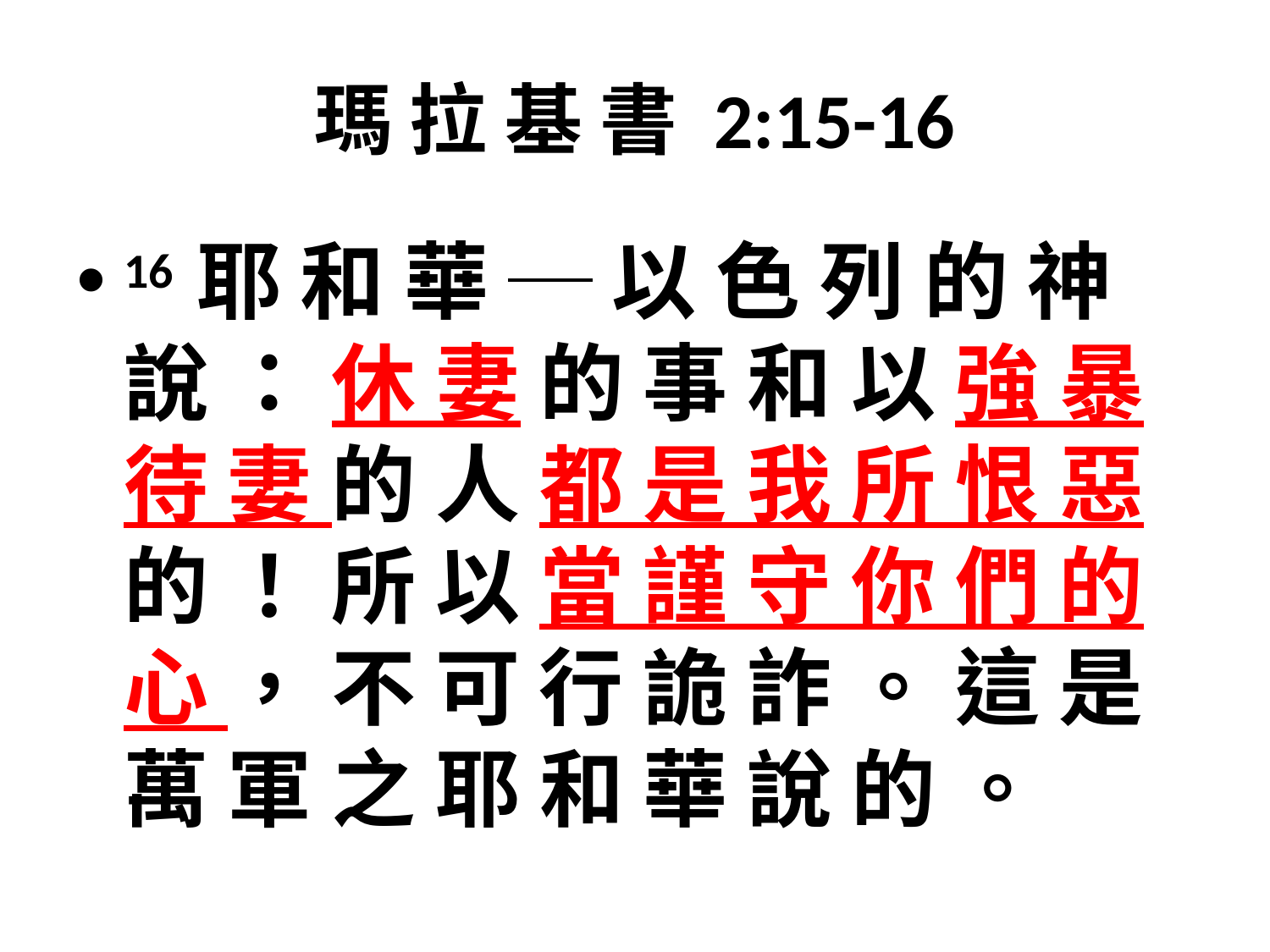

# 瑪 拉 基 書 2:15-16
16 耶 和 華 ─ 以 色 列 的 神 說 ： 休 妻 的 事 和 以 強 暴 待 妻 的 人 都 是 我 所 恨 惡 的 ！ 所 以 當 謹 守 你 們 的 心 ， 不 可 行 詭 詐 。 這 是 萬 軍 之 耶 和 華 說 的 。